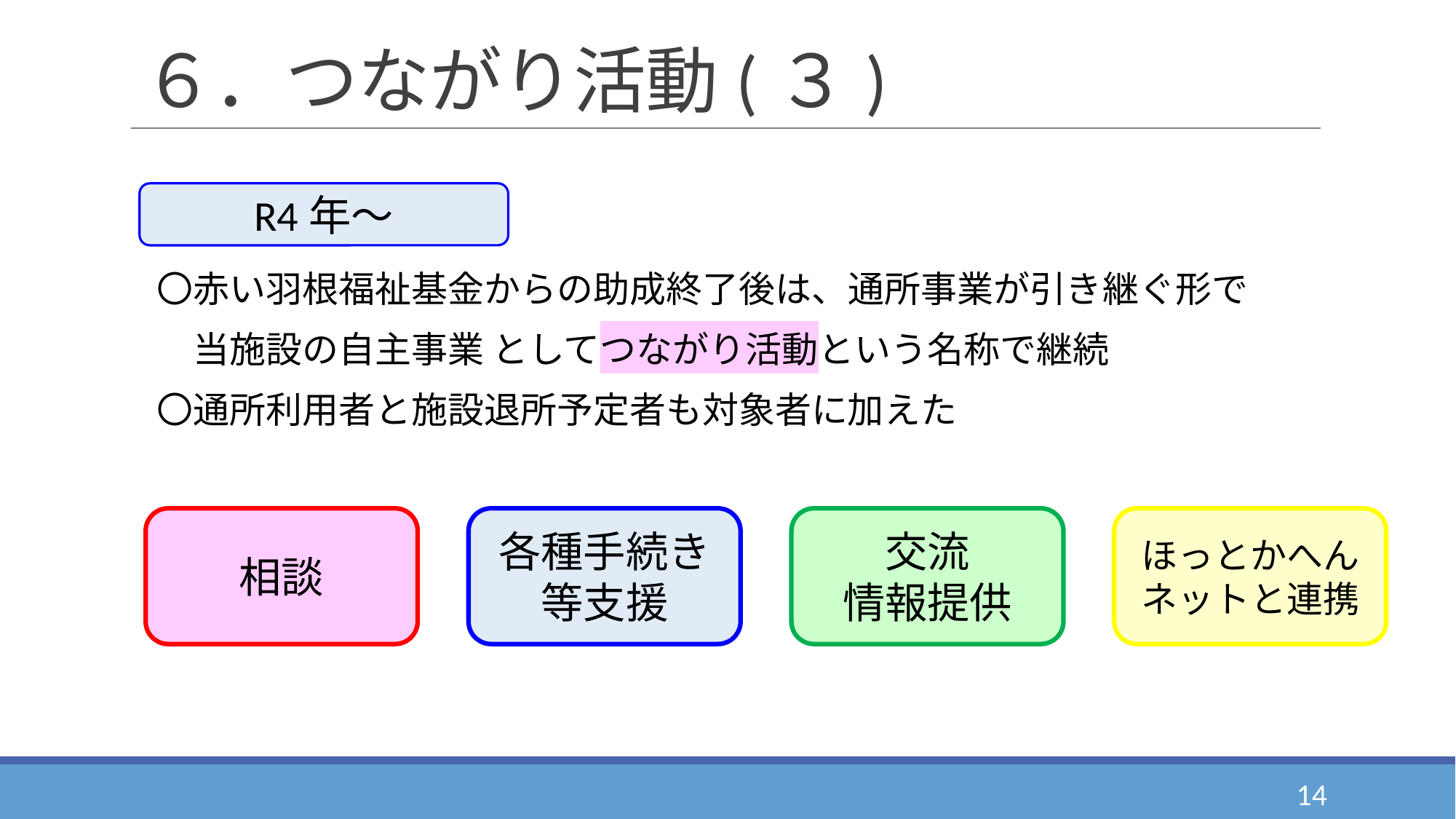

# ６．つながり活動(３)
R4年～
〇赤い羽根福祉基金からの助成終了後は、通所事業が引き継ぐ形で
　当施設の自主事業 としてつながり活動という名称で継続
〇通所利用者と施設退所予定者も対象者に加えた

ほっとかへん
ネットと連携
交流
情報提供
相談
各種手続き
等支援
14